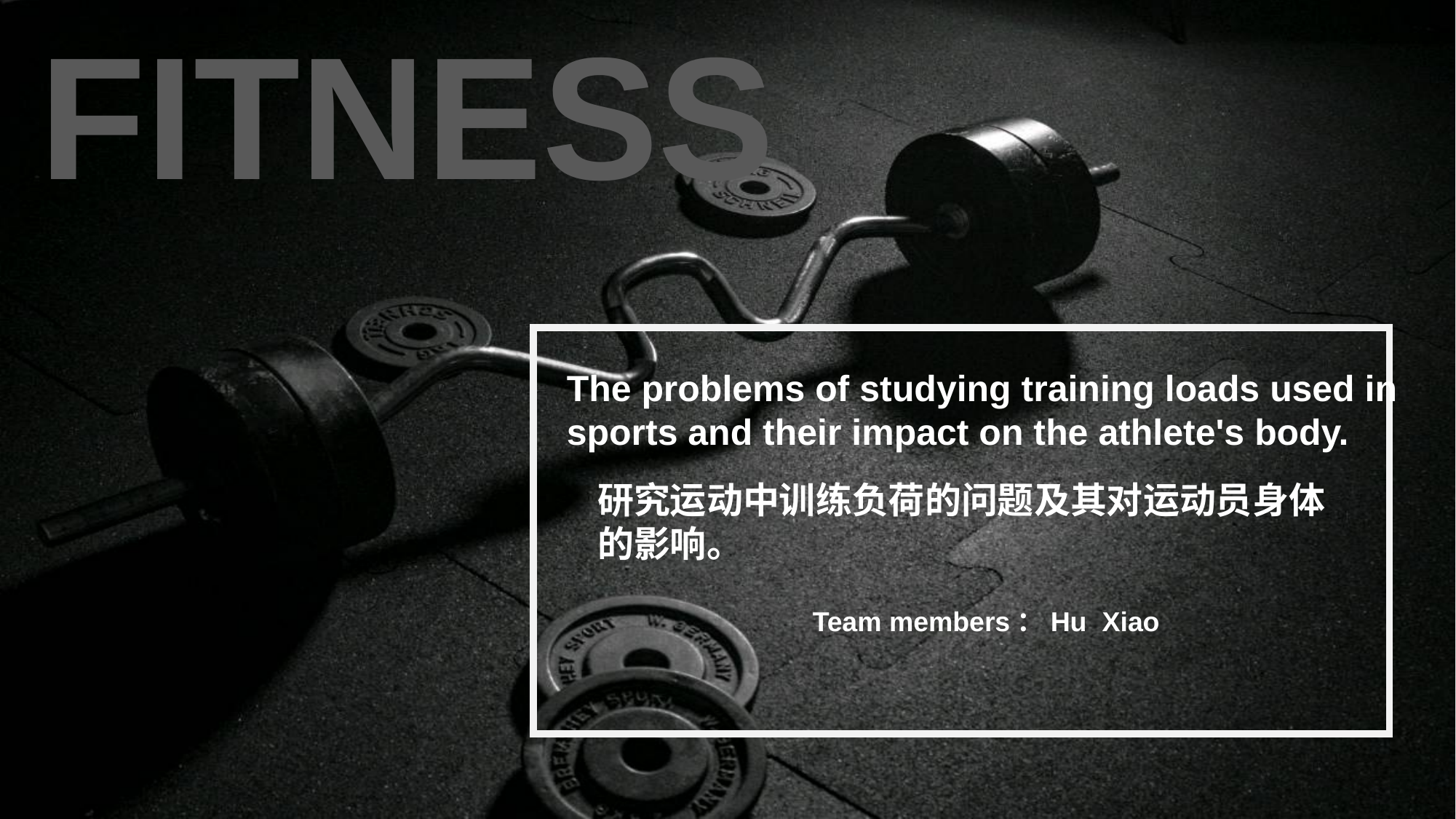

FITNESS

The problems of studying training loads used in sports and their impact on the athlete's body.
研究运动中训练负荷的问题及其对运动员身体的影响。
Team members：Hu  Xiao